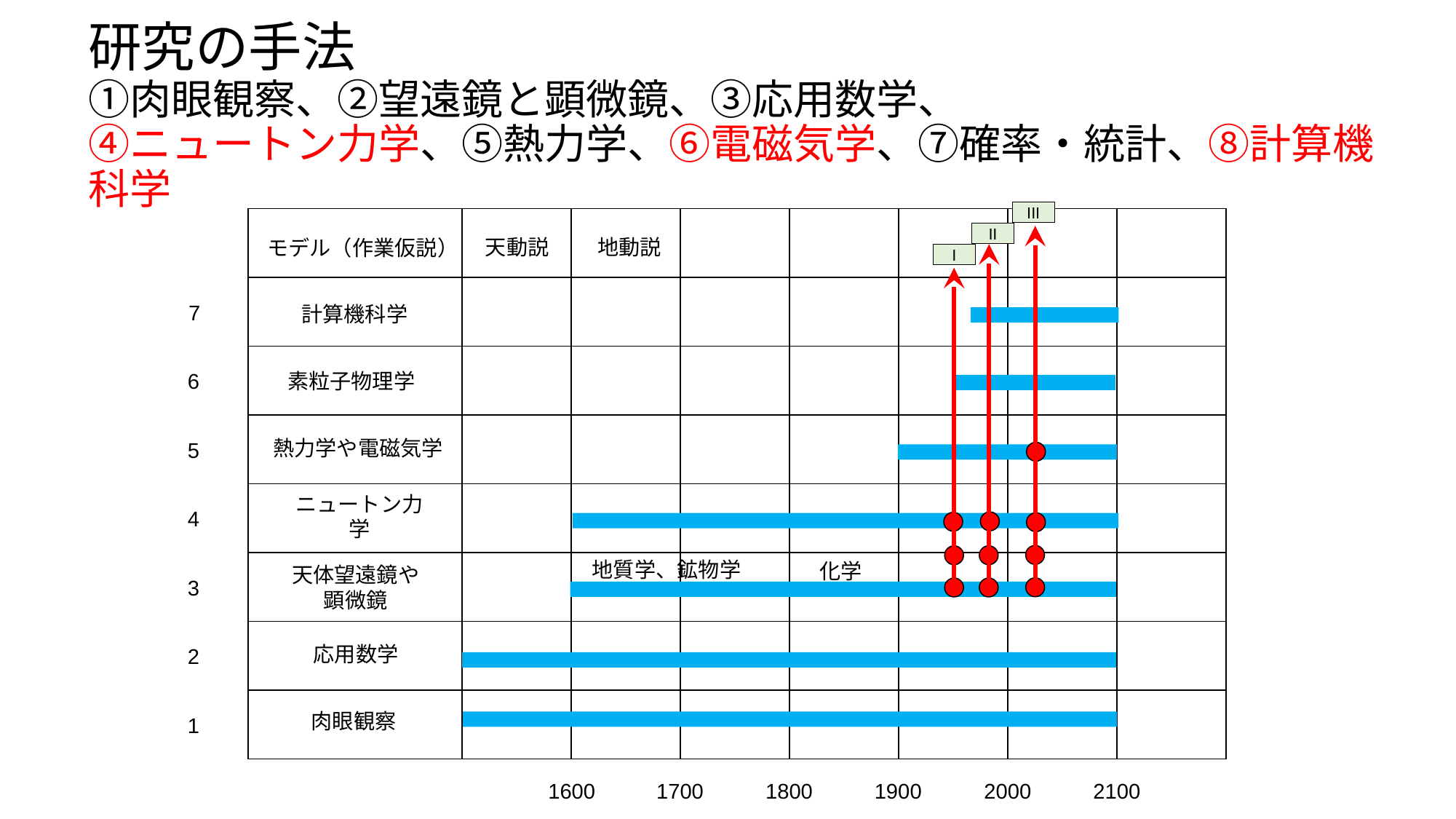

研究の手法
①肉眼観察、②望遠鏡と顕微鏡、③応用数学、
④ニュートン力学、⑤熱力学、⑥電磁気学、⑦確率・統計、⑧計算機科学

III

II
地動説
天動説
モデル（作業仮説）
I
7
計算機科学

素粒子物理学
6

熱力学や電磁気学
5

ニュートン力学
4

地質学、鉱物学
化学
天体望遠鏡や顕微鏡
3

応用数学
2

肉眼観察
1

1800
1900
2000
2100
1600
1700